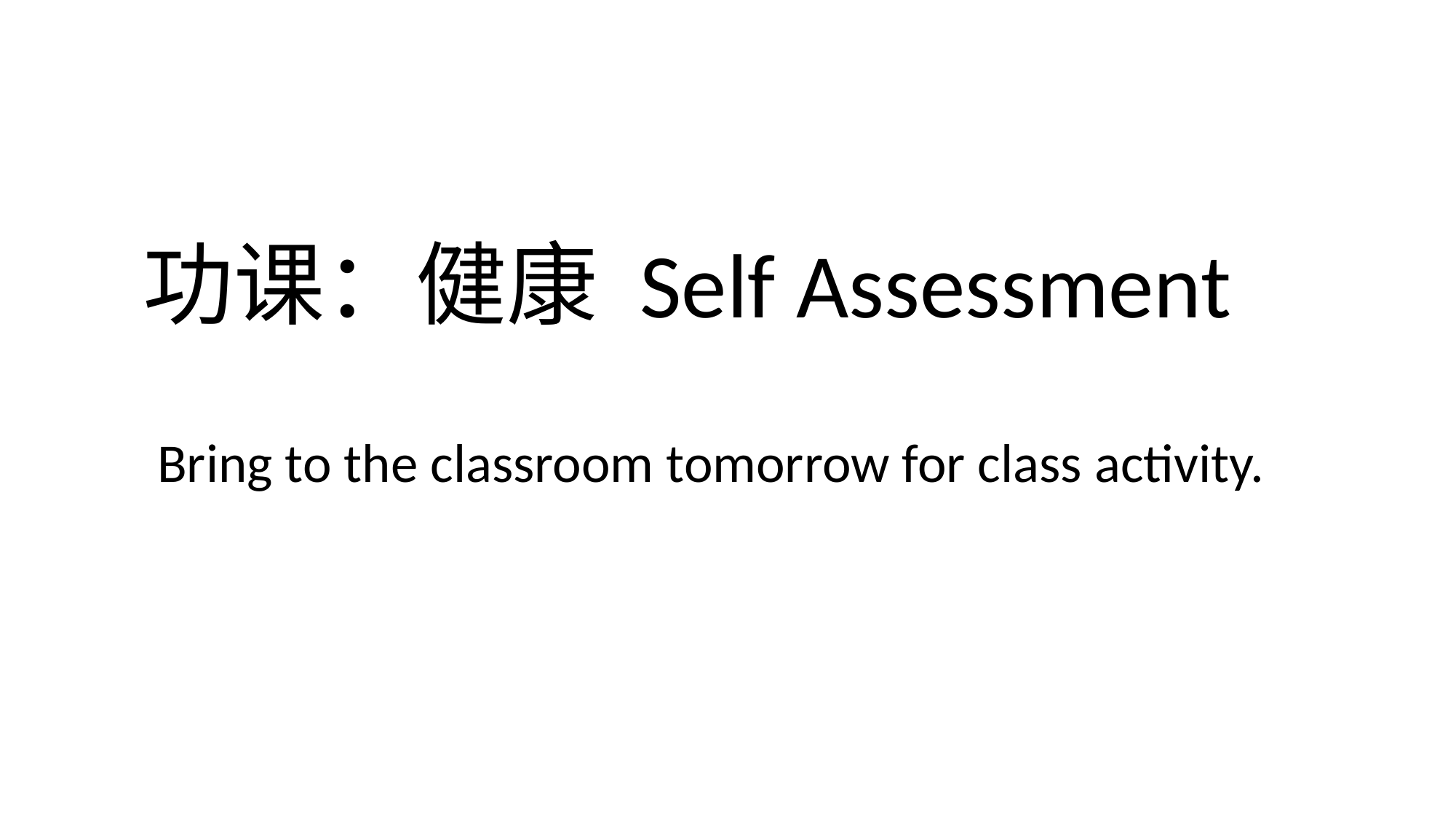

# 功课：健康 Self Assessment
Bring to the classroom tomorrow for class activity.